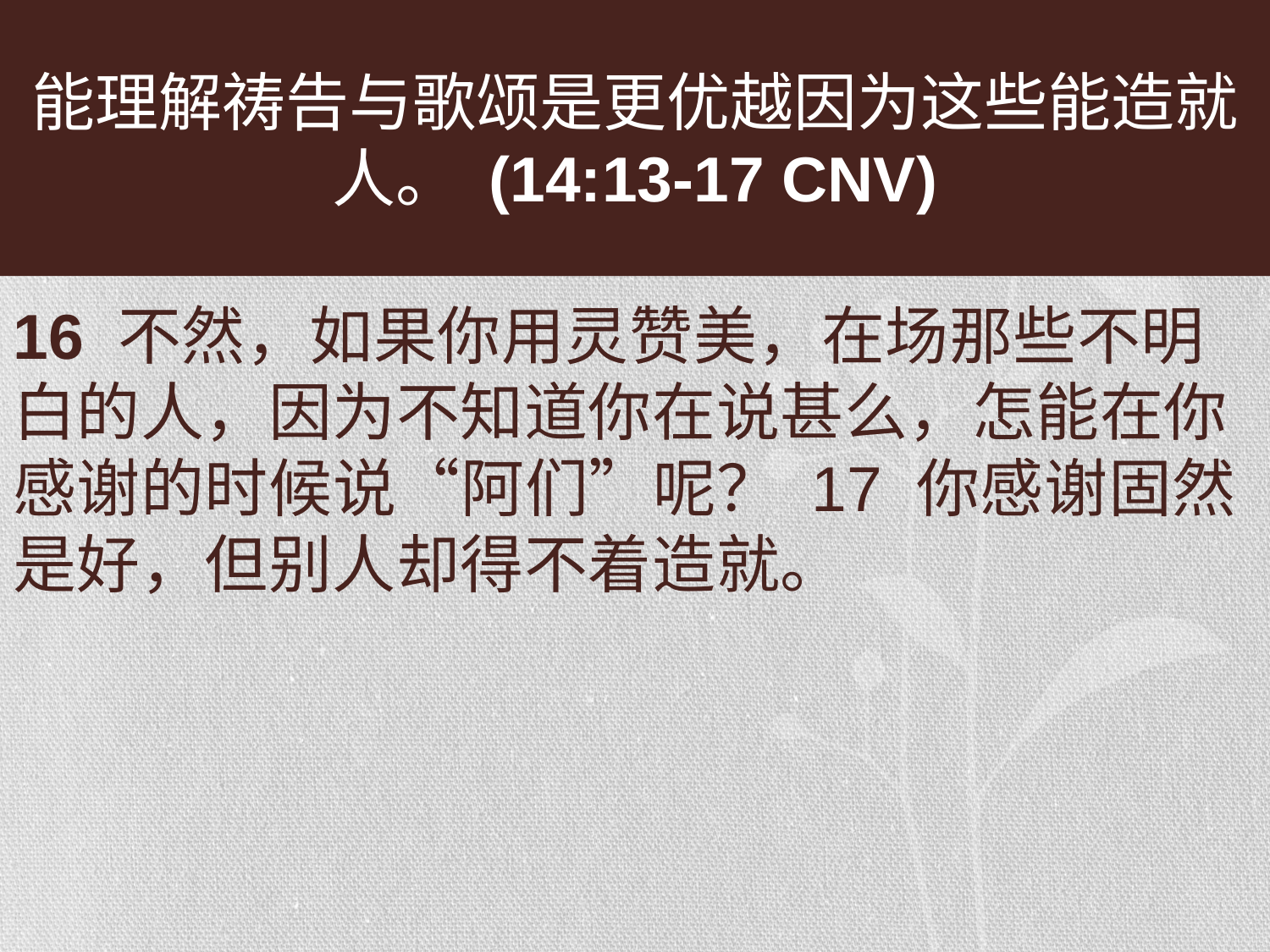

# 能理解祷告与歌颂是更优越因为这些能造就人。 (14:13-17 CNV)
16 不然，如果你用灵赞美，在场那些不明白的人，因为不知道你在说甚么，怎能在你感谢的时候说“阿们”呢？ 17 你感谢固然是好，但别人却得不着造就。